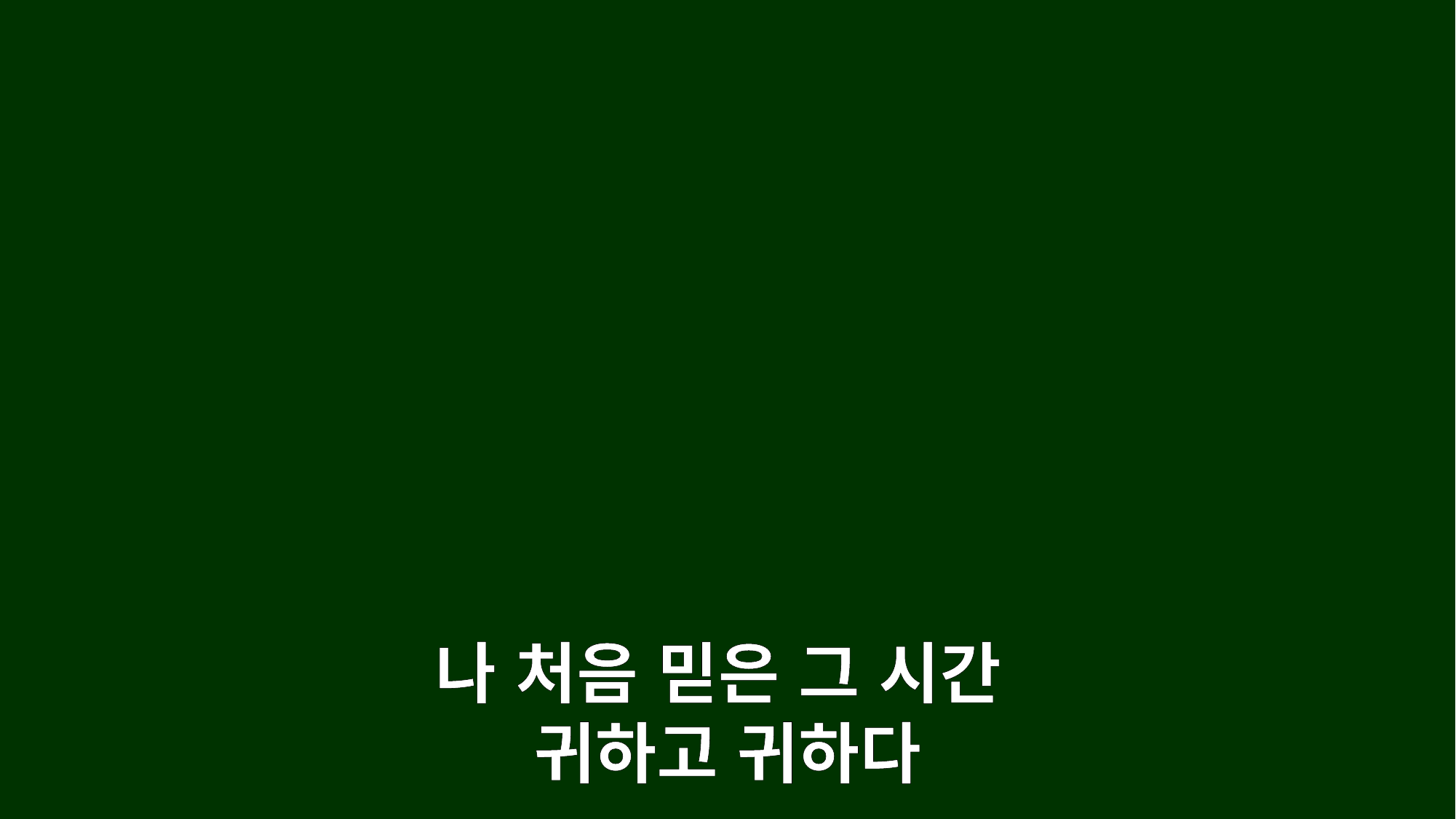

나 처음 믿은 그 시간
귀하고 귀하다